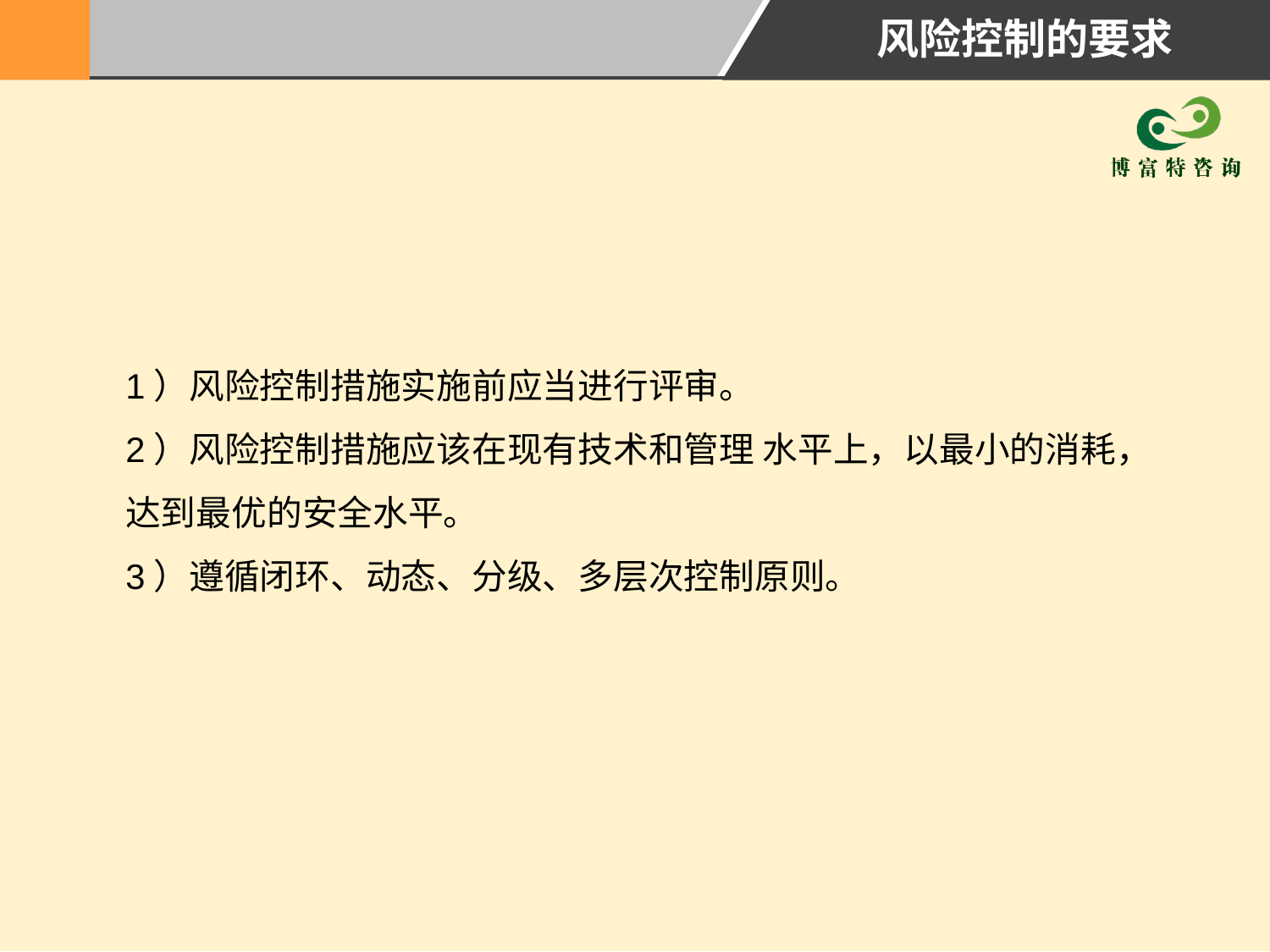

风险控制的要求
1）风险控制措施实施前应当进行评审。
2）风险控制措施应该在现有技术和管理 水平上，以最小的消耗，达到最优的安全水平。
3）遵循闭环、动态、分级、多层次控制原则。